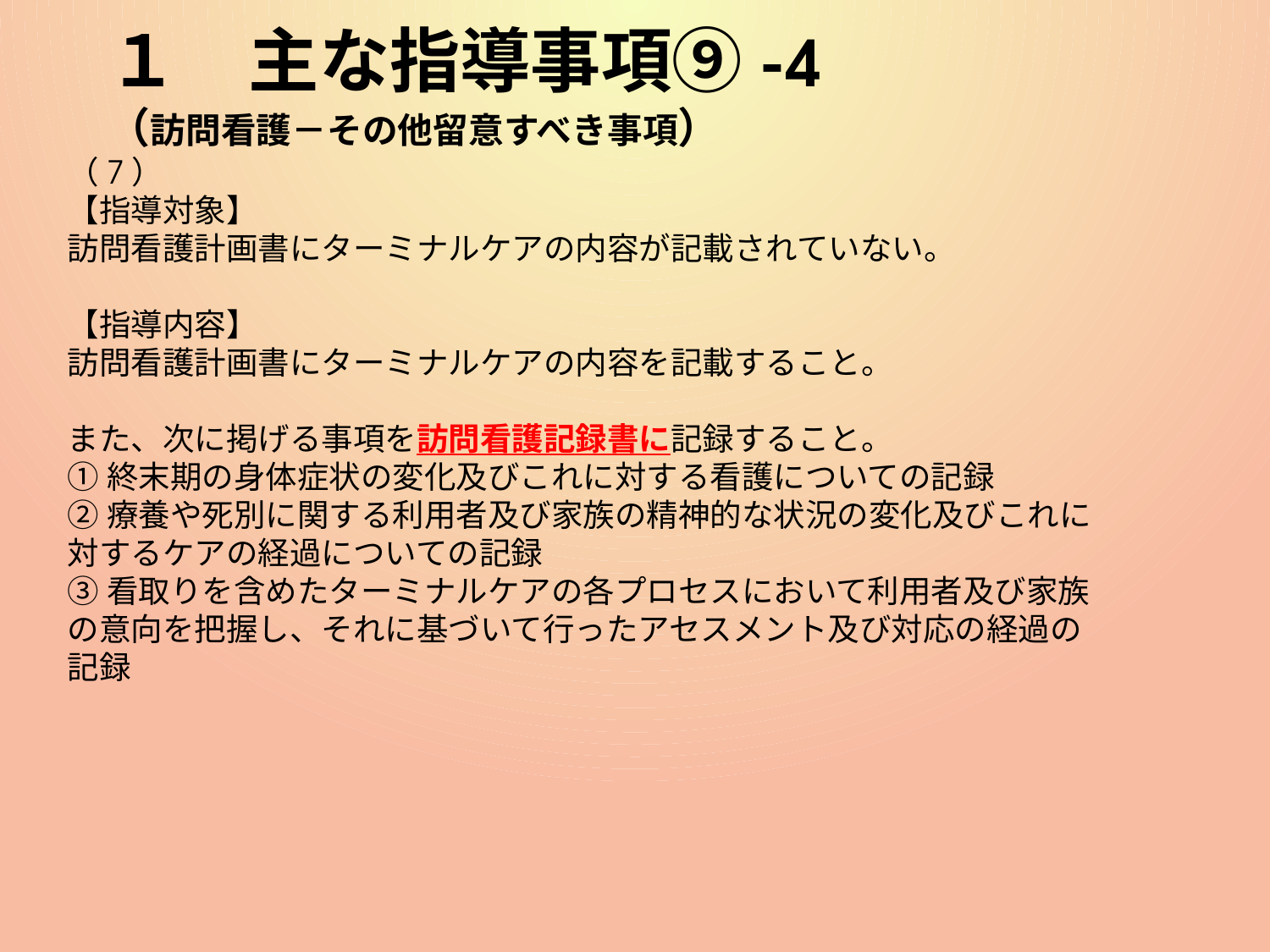

# １　主な指導事項⑨-4 （訪問看護－その他留意すべき事項）
（7）
【指導対象】
訪問看護計画書にターミナルケアの内容が記載されていない。

【指導内容】
訪問看護計画書にターミナルケアの内容を記載すること。

また、次に掲げる事項を訪問看護記録書に記録すること。
①終末期の身体症状の変化及びこれに対する看護についての記録
②療養や死別に関する利用者及び家族の精神的な状況の変化及びこれに対するケアの経過についての記録
③看取りを含めたターミナルケアの各プロセスにおいて利用者及び家族の意向を把握し、それに基づいて行ったアセスメント及び対応の経過の記録